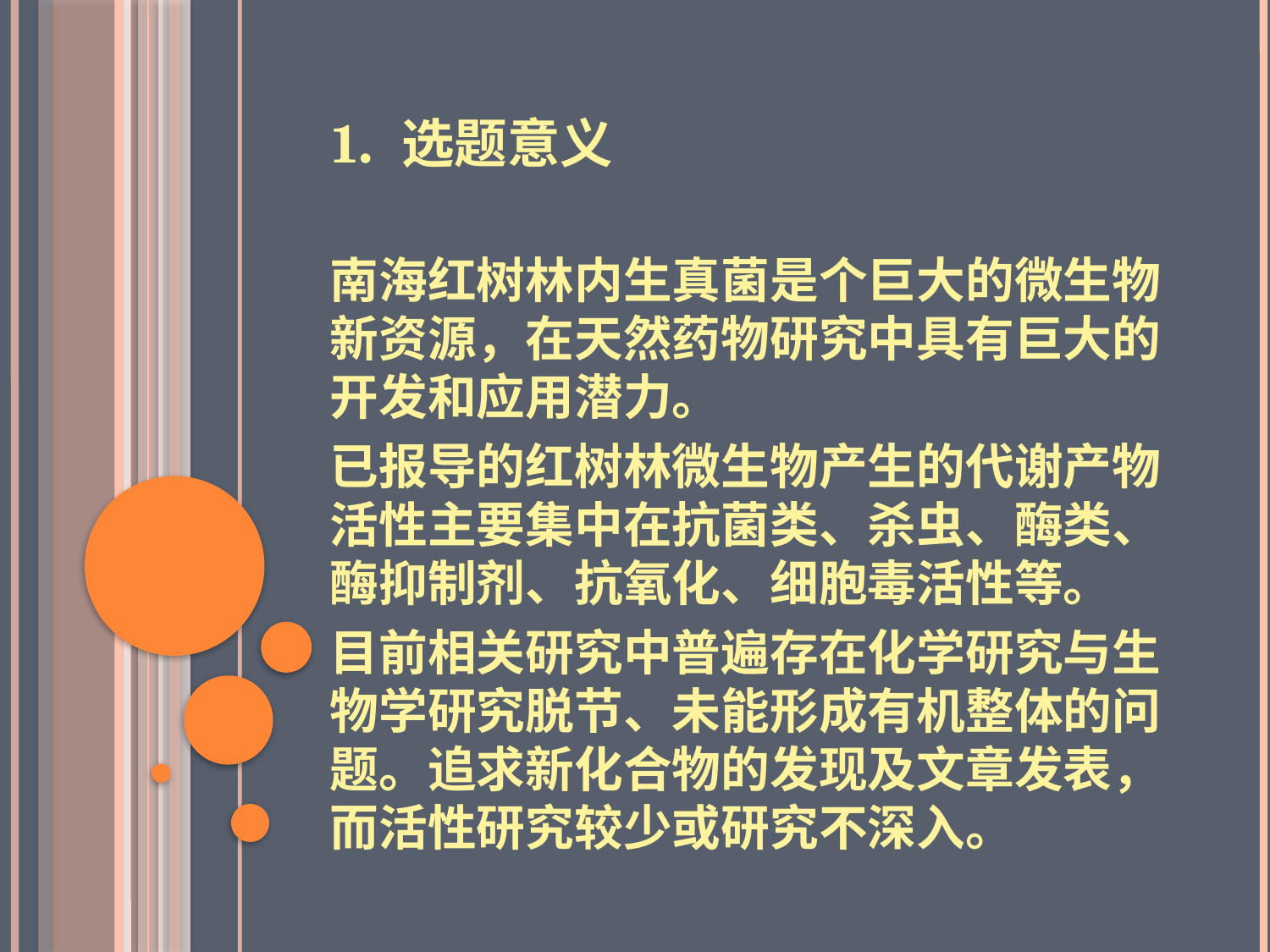

# 1. 选题意义
南海红树林内生真菌是个巨大的微生物新资源，在天然药物研究中具有巨大的开发和应用潜力。
已报导的红树林微生物产生的代谢产物活性主要集中在抗菌类、杀虫、酶类、酶抑制剂、抗氧化、细胞毒活性等。
目前相关研究中普遍存在化学研究与生物学研究脱节、未能形成有机整体的问题。追求新化合物的发现及文章发表，而活性研究较少或研究不深入。